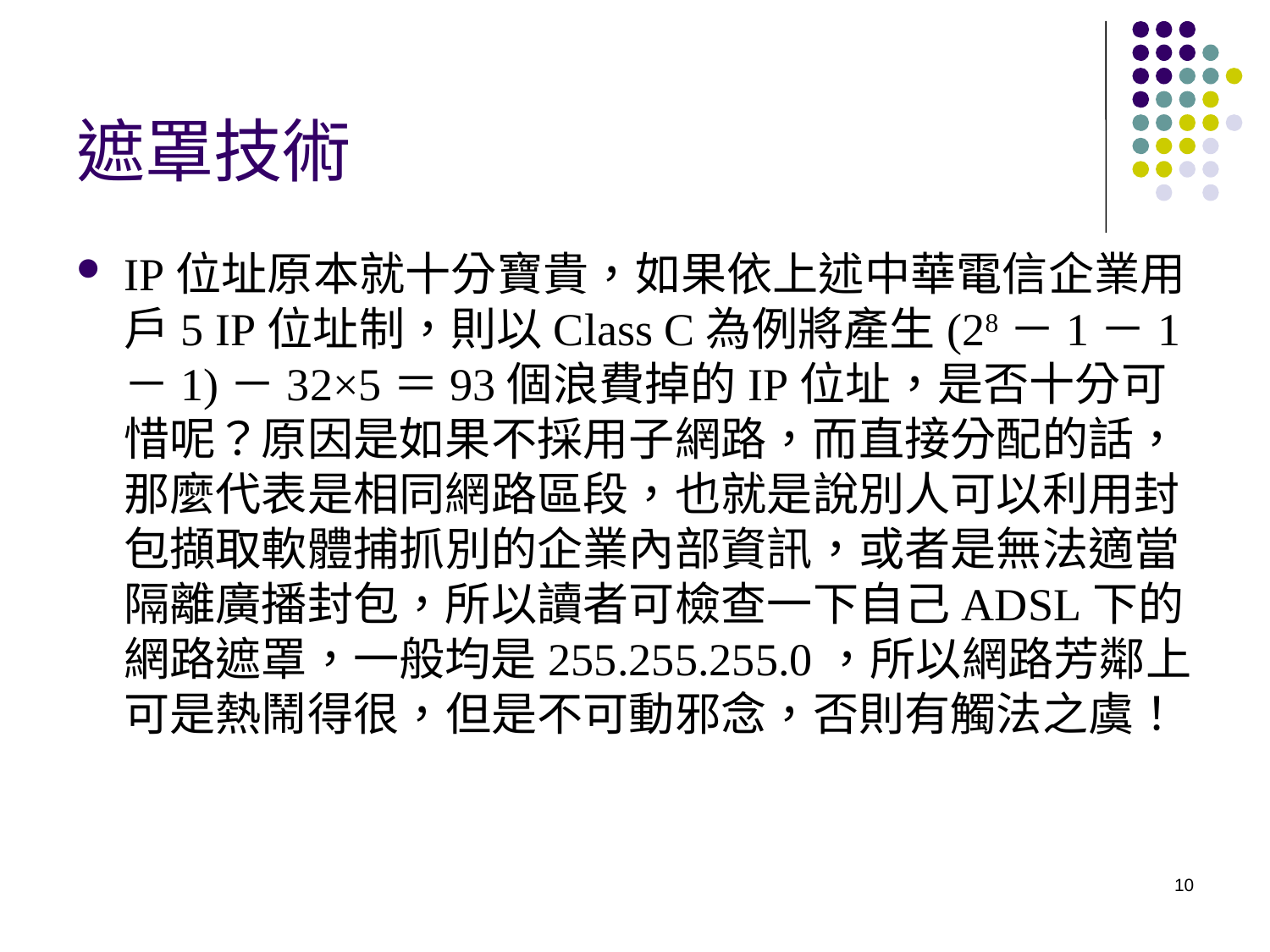

# 遮罩技術
IP位址原本就十分寶貴，如果依上述中華電信企業用戶5 IP位址制，則以Class C為例將產生(28－1－1－1)－32×5＝93個浪費掉的IP位址，是否十分可惜呢？原因是如果不採用子網路，而直接分配的話，那麼代表是相同網路區段，也就是說別人可以利用封包擷取軟體捕抓別的企業內部資訊，或者是無法適當隔離廣播封包，所以讀者可檢查一下自己ADSL下的網路遮罩，一般均是255.255.255.0，所以網路芳鄰上可是熱鬧得很，但是不可動邪念，否則有觸法之虞！
10